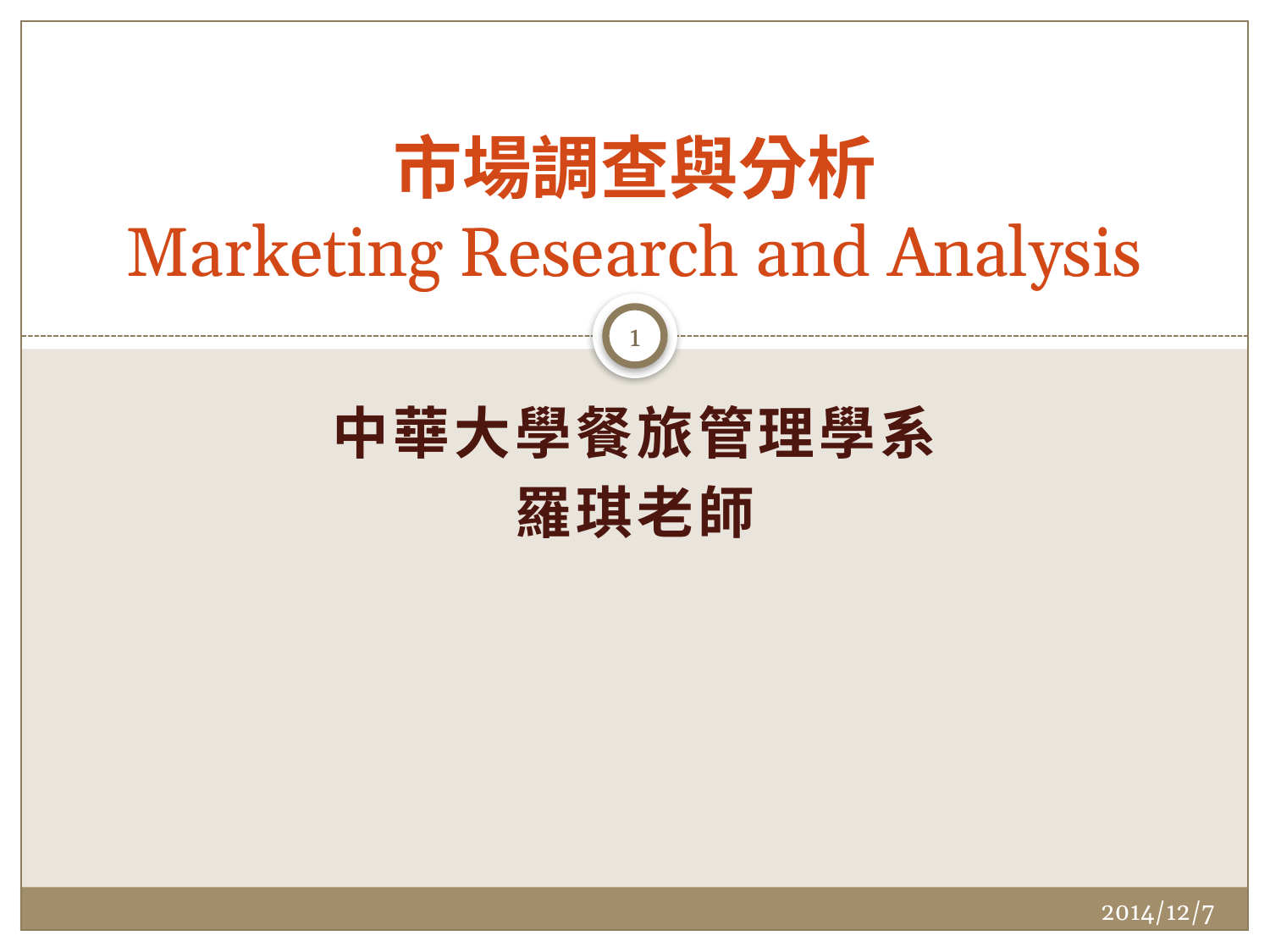

# 市場調查與分析 Marketing Research and Analysis
1
中華大學餐旅管理學系
羅琪老師
2014/12/7